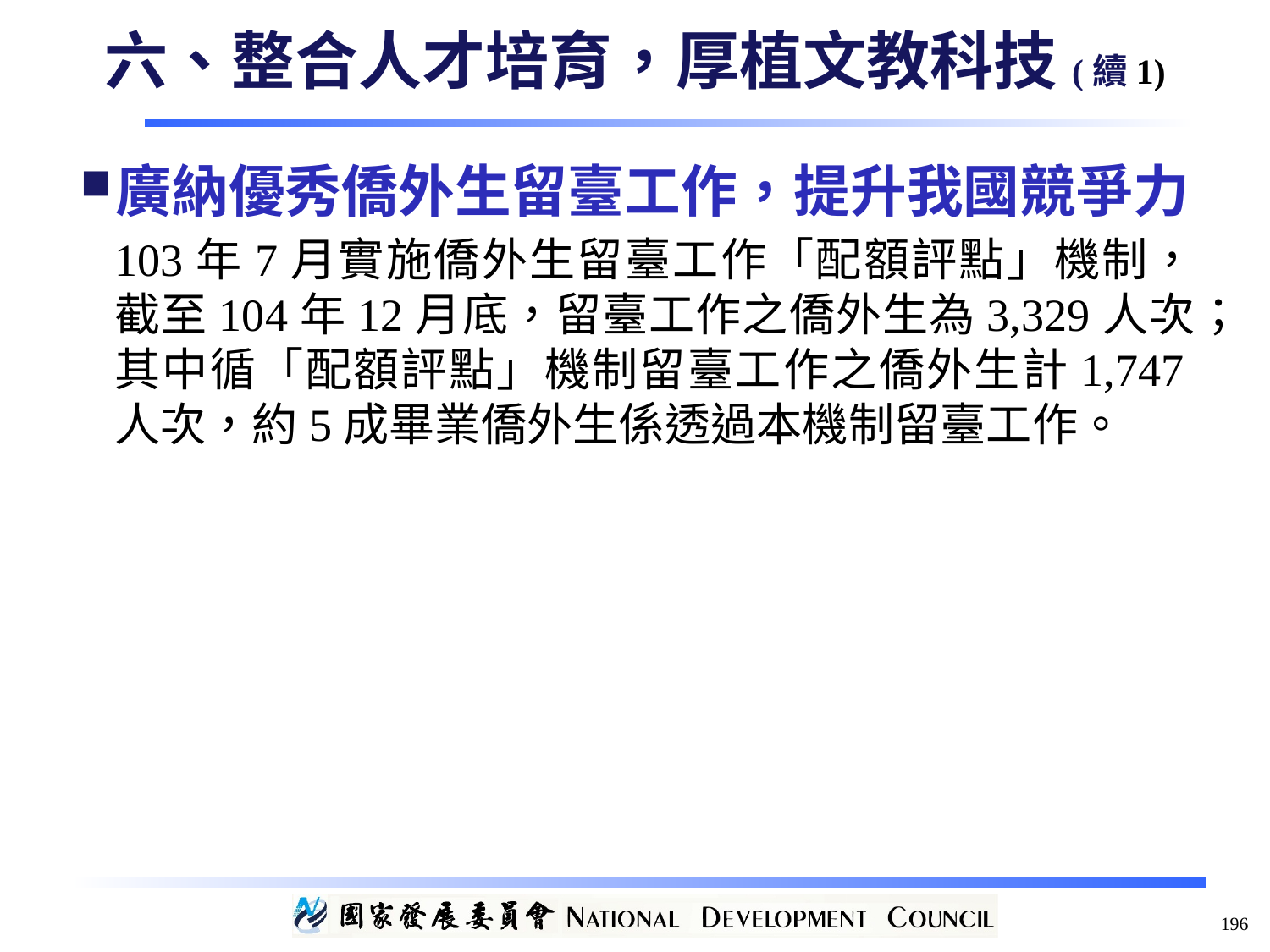

六、整合人才培育，厚植文教科技(續1)
廣納優秀僑外生留臺工作，提升我國競爭力
103年7月實施僑外生留臺工作「配額評點」機制，截至104年12月底，留臺工作之僑外生為3,329人次；其中循「配額評點」機制留臺工作之僑外生計1,747人次，約5成畢業僑外生係透過本機制留臺工作。
196